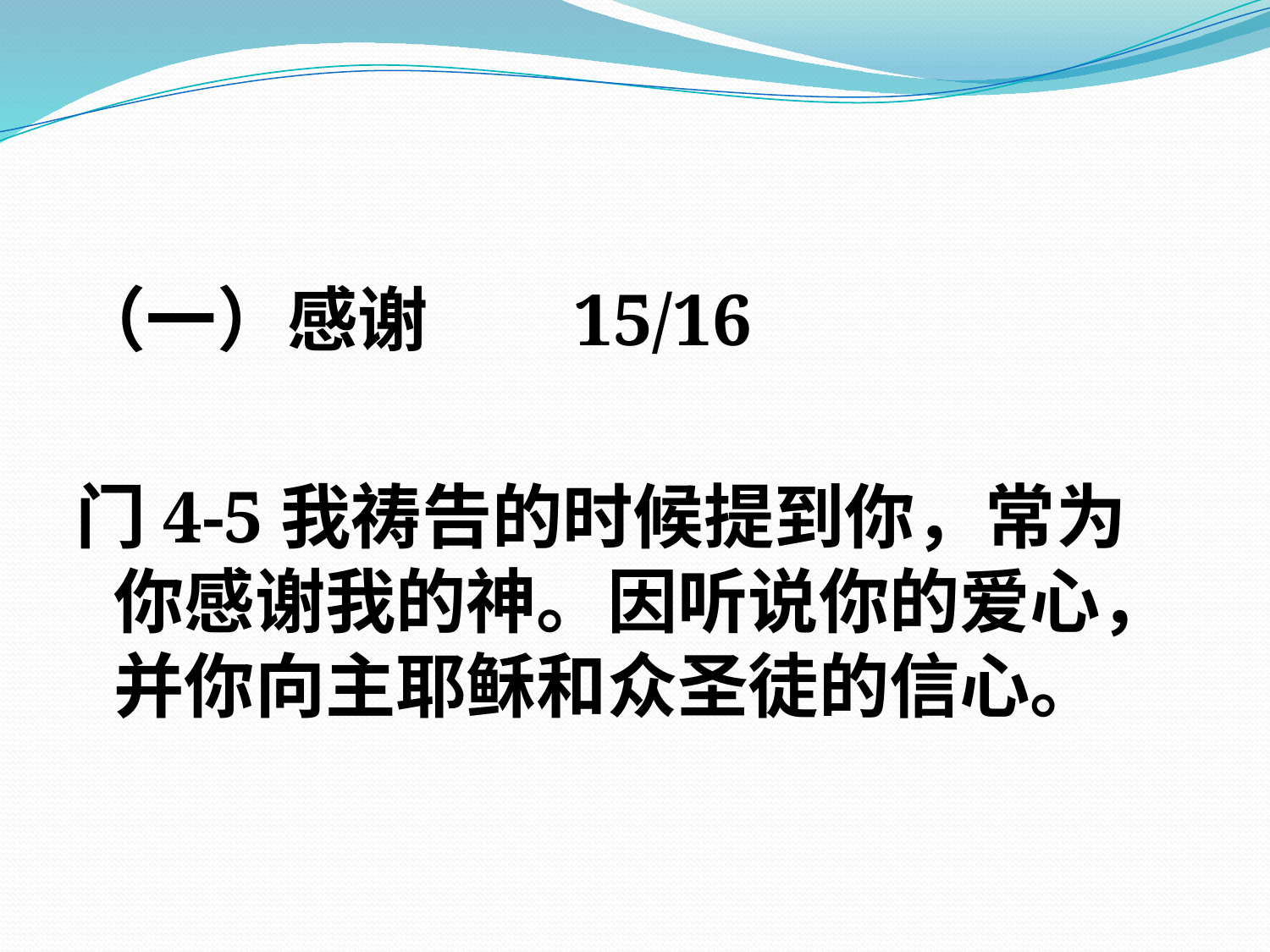

#
（一）感谢        15/16

门4-5我祷告的时候提到你，常为你感谢我的神。因听说你的爱心，并你向主耶稣和众圣徒的信心。